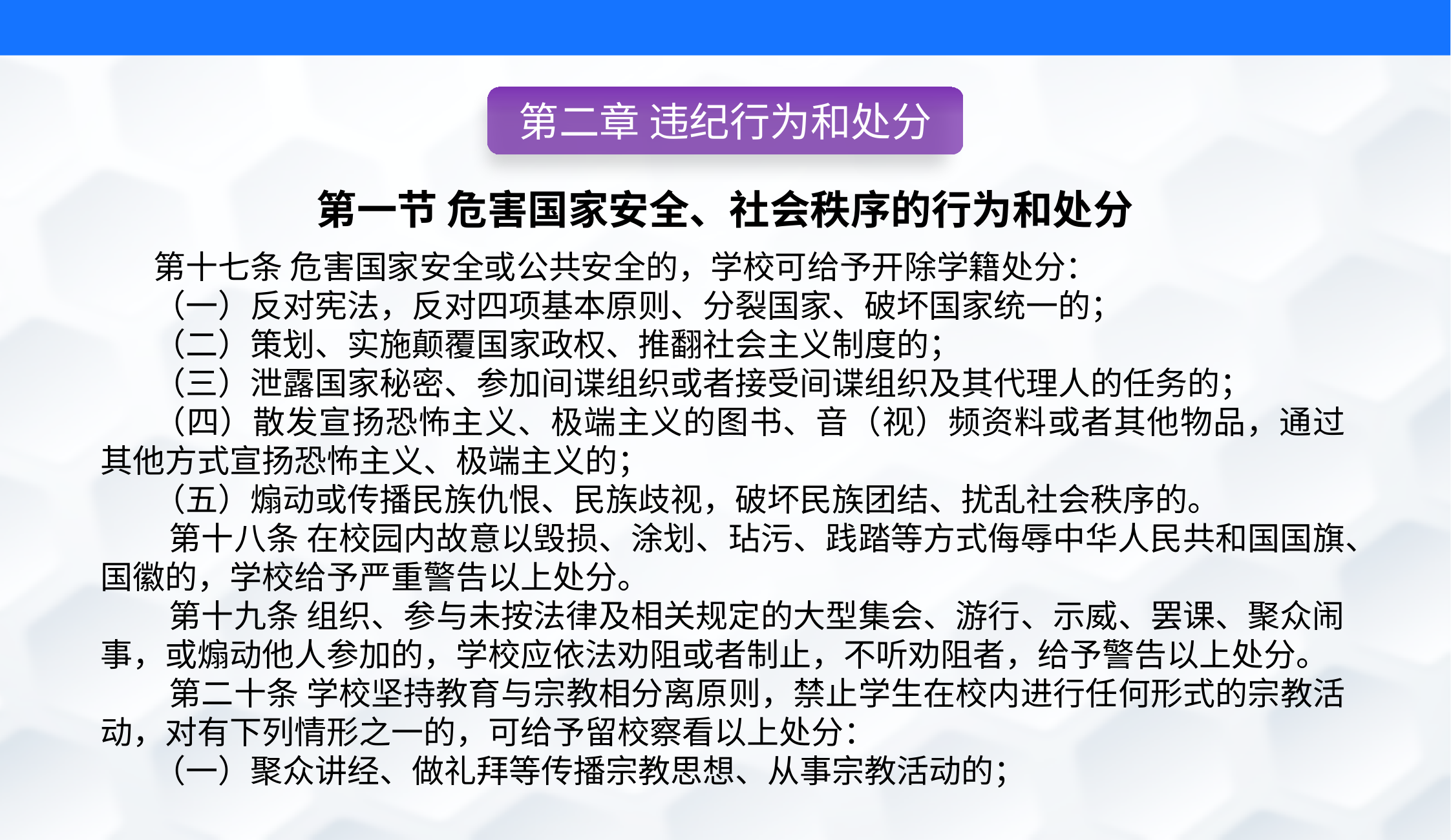

第二章 违纪行为和处分
第一节 危害国家安全、社会秩序的行为和处分
第十七条 危害国家安全或公共安全的，学校可给予开除学籍处分：
（一）反对宪法，反对四项基本原则、分裂国家、破坏国家统一的；
（二）策划、实施颠覆国家政权、推翻社会主义制度的；
（三）泄露国家秘密、参加间谍组织或者接受间谍组织及其代理人的任务的；
（四）散发宣扬恐怖主义、极端主义的图书、音（视）频资料或者其他物品，通过其他方式宣扬恐怖主义、极端主义的；
（五）煽动或传播民族仇恨、民族歧视，破坏民族团结、扰乱社会秩序的。
 第十八条 在校园内故意以毁损、涂划、玷污、践踏等方式侮辱中华人民共和国国旗、国徽的，学校给予严重警告以上处分。
 第十九条 组织、参与未按法律及相关规定的大型集会、游行、示威、罢课、聚众闹事，或煽动他人参加的，学校应依法劝阻或者制止，不听劝阻者，给予警告以上处分。
 第二十条 学校坚持教育与宗教相分离原则，禁止学生在校内进行任何形式的宗教活动，对有下列情形之一的，可给予留校察看以上处分：
（一）聚众讲经、做礼拜等传播宗教思想、从事宗教活动的；